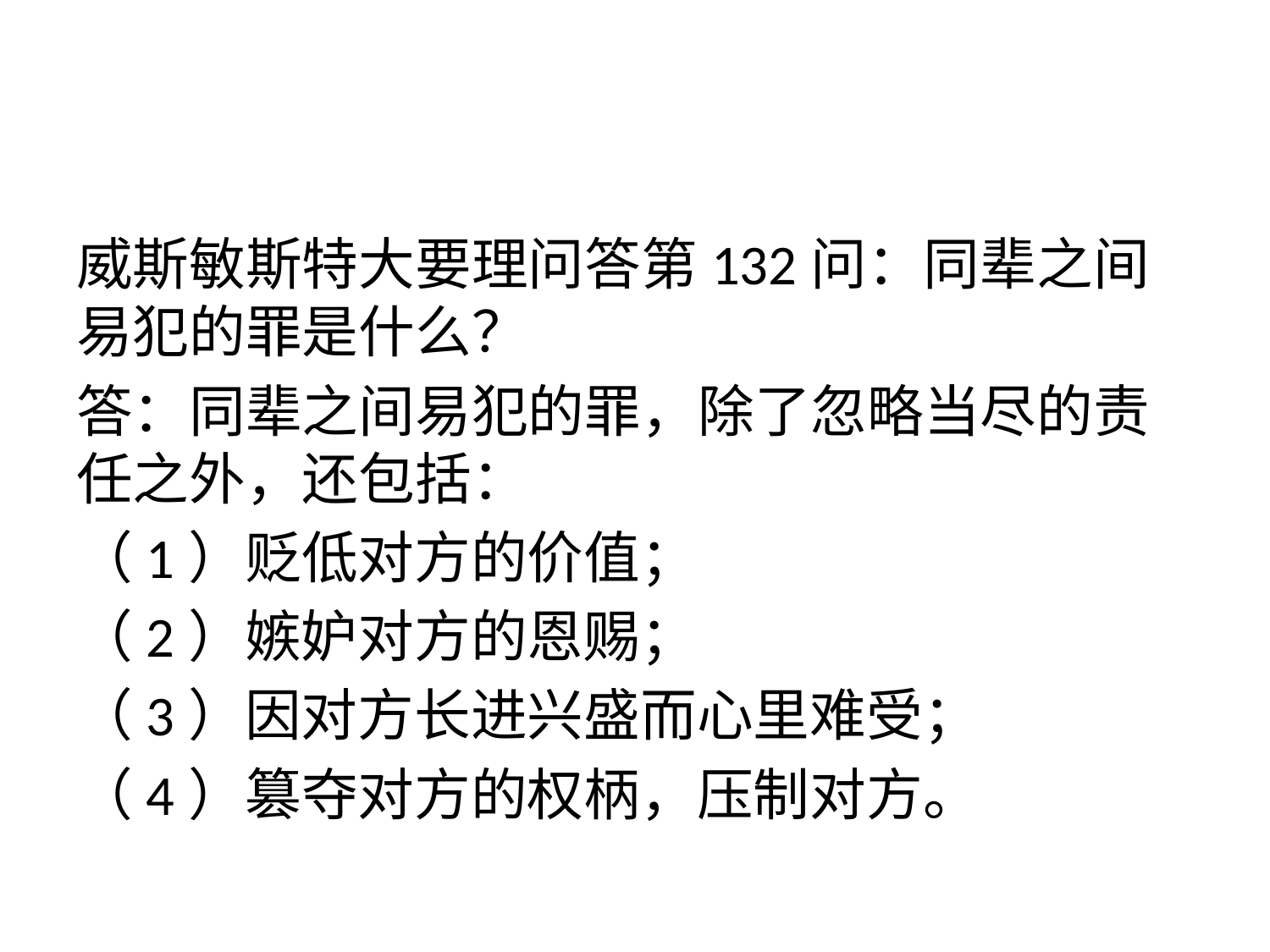

#
威斯敏斯特大要理问答第132问：同辈之间易犯的罪是什么？
答：同辈之间易犯的罪，除了忽略当尽的责任之外，还包括：
（1）贬低对方的价值；
（2）嫉妒对方的恩赐；
（3）因对方长进兴盛而心里难受；
（4）篡夺对方的权柄，压制对方。